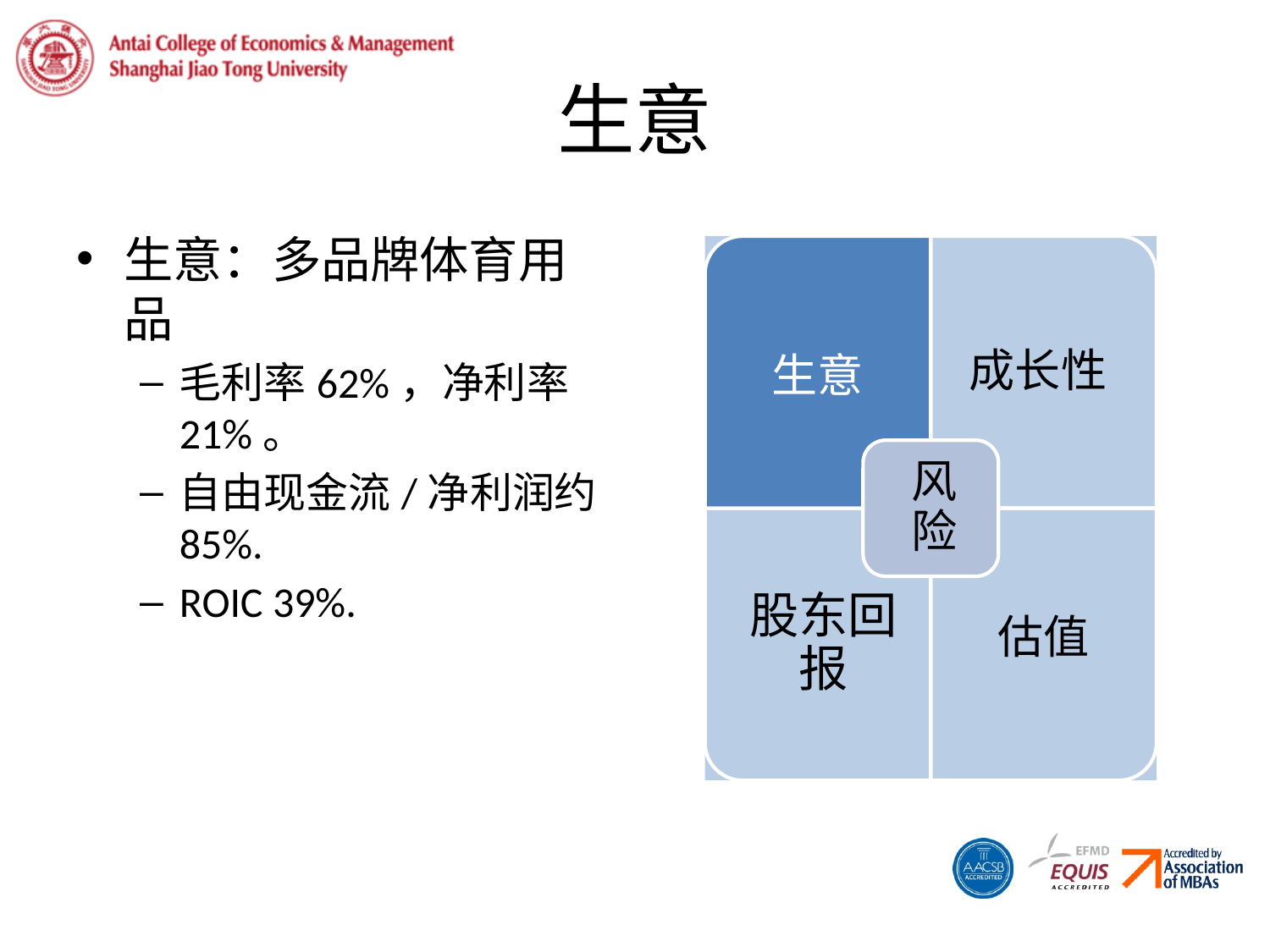

# 生意
生意：多品牌体育用品
毛利率62%，净利率21%。
自由现金流/净利润约85%.
ROIC 39%.

生意
成长性
股东回报
估值
风险